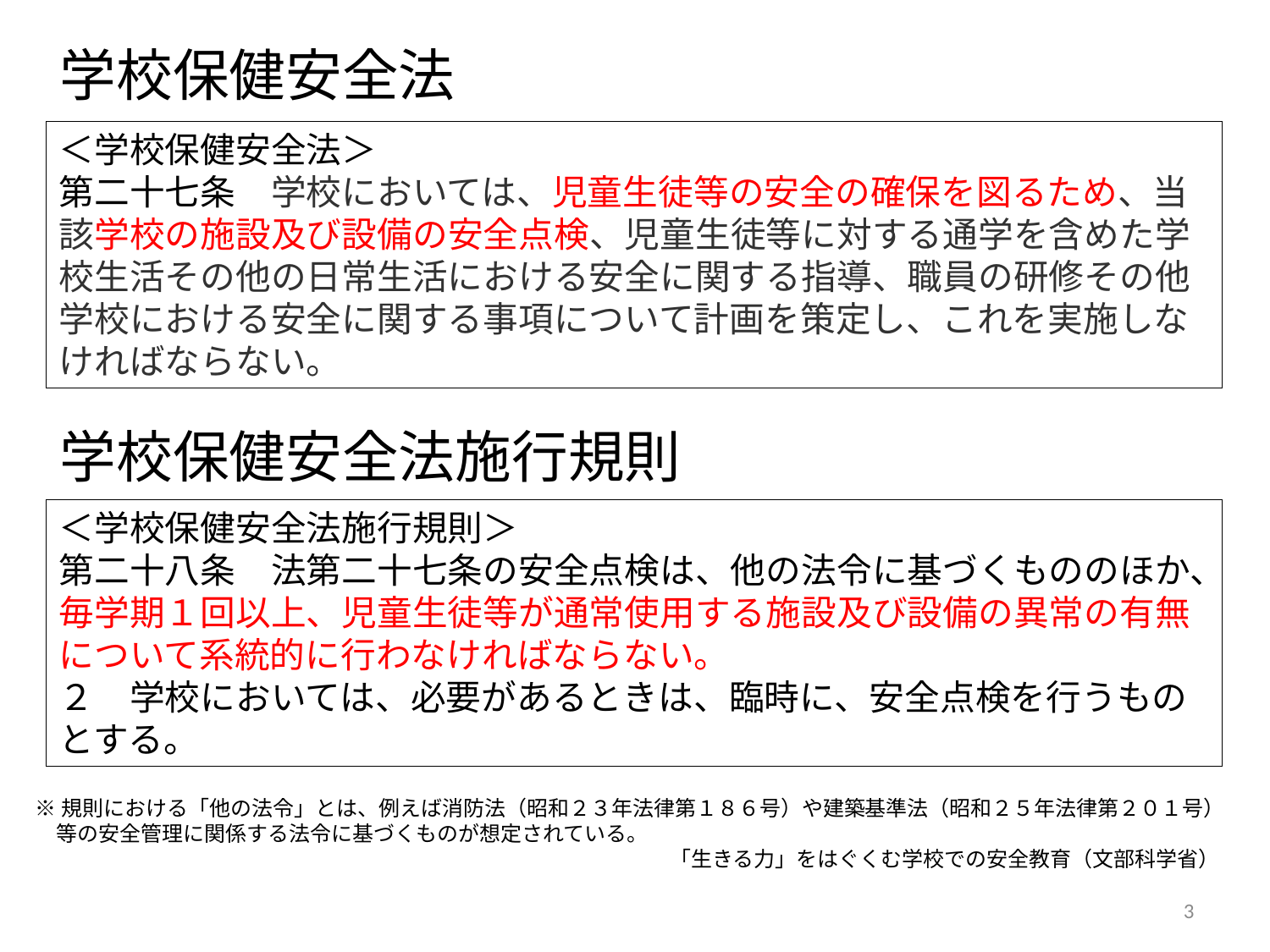

学校保健安全法
＜学校保健安全法＞
第二十七条　学校においては、児童生徒等の安全の確保を図るため、当該学校の施設及び設備の安全点検、児童生徒等に対する通学を含めた学校生活その他の日常生活における安全に関する指導、職員の研修その他学校における安全に関する事項について計画を策定し、これを実施しなければならない。
学校保健安全法施行規則
＜学校保健安全法施行規則＞
第二十八条　法第二十七条の安全点検は、他の法令に基づくもののほか、毎学期１回以上、児童生徒等が通常使用する施設及び設備の異常の有無について系統的に行わなければならない。
２　学校においては、必要があるときは、臨時に、安全点検を行うものとする。
※規則における「他の法令」とは、例えば消防法（昭和２３年法律第１８６号）や建築基準法（昭和２５年法律第２０１号）
　等の安全管理に関係する法令に基づくものが想定されている。
　　　　　　　　　　　　　　　　　　　　　　　　　　　　　　「生きる力」をはぐくむ学校での安全教育（文部科学省）
3